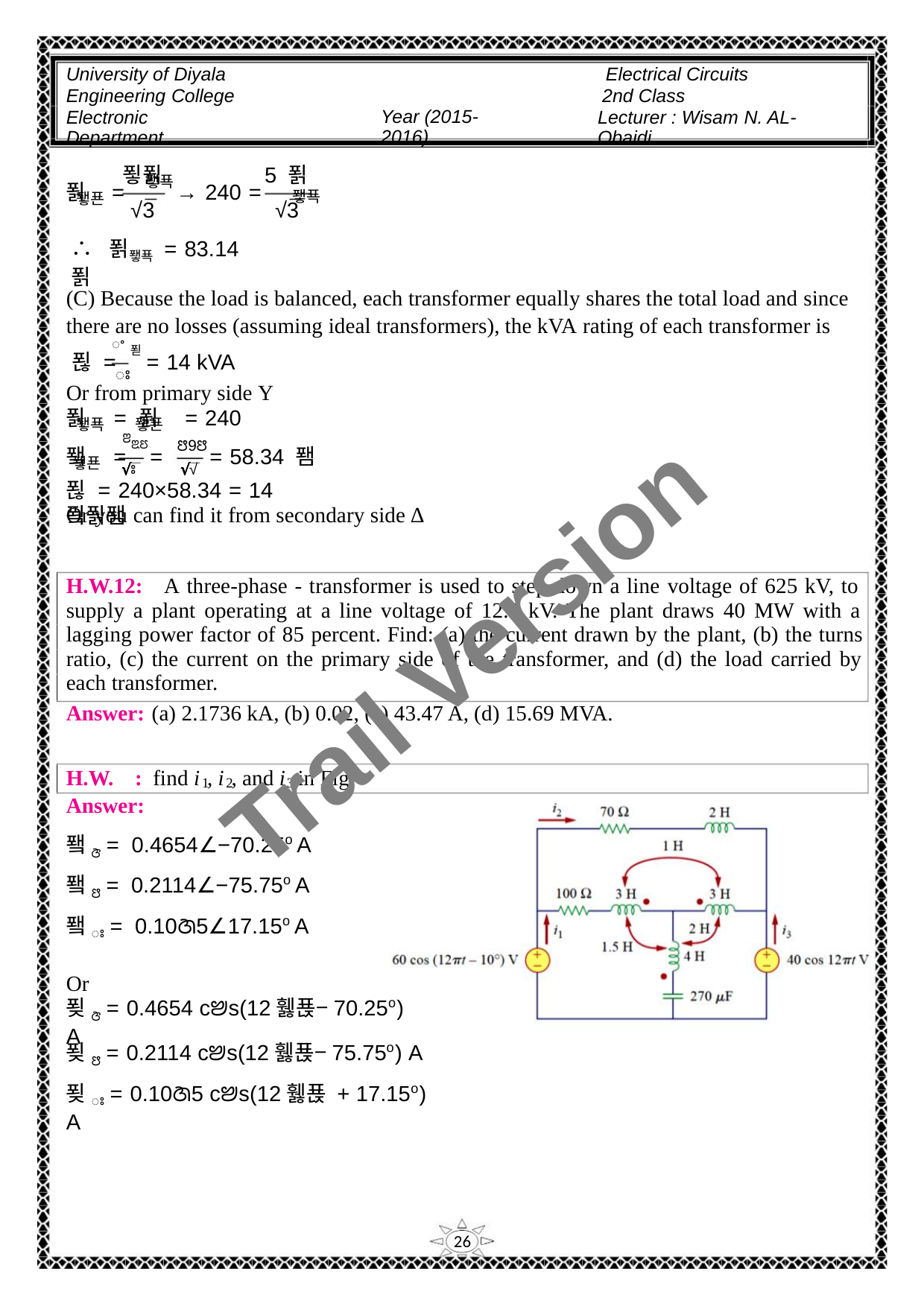

University of Diyala
Engineering College
Electronic Department
Electrical Circuits
2nd Class
Lecturer : Wisam N. AL-Obaidi
Year (2015-2016)
푛푉
5 푉
퐿푝
퐿푝
푉 =
→ 240 =
퐿푠
√3
∴ 푉퐿푝 = 83.14 푉
√3
(C) Because the load is balanced, each transformer equally shares the total load and since
there are no losses (assuming ideal transformers), the kVA rating of each transformer is
ꢀ푇
푆 = = 14 kVA
ꢁ
Or from primary side Y
푉 = 푉 = 240
퐿푝
퐿푠
ꢂꢃꢄ
ꢅ9ꢅ
퐼 =
=
= 58.34 퐴
퐿푠
√ꢁ
√ꢁ
푆 = 240×58.34 = 14 푘푉퐴
Or you can find it from secondary side ∆
H.W.12: A three-phase - transformer is used to step down a line voltage of 625 kV, to
supply a plant operating at a line voltage of 12.5 kV. The plant draws 40 MW with a
lagging power factor of 85 percent. Find: (a) the current drawn by the plant, (b) the turns
ratio, (c) the current on the primary side of the transformer, and (d) the load carried by
each transformer.
Trail Version
Trail Version
Trail Version
Trail Version
Trail Version
Trail Version
Trail Version
Trail Version
Trail Version
Trail Version
Trail Version
Trail Version
Trail Version
Answer: (a) 2.1736 kA, (b) 0.02, (c) 43.47 A, (d) 15.69 MVA.
H.W. : find i , i , and i in Fig.
1
2
3
Answer:
퐼ꢆ = 0.4654∠−70.25o A
퐼ꢅ = 0.2114∠−75.75o A
퐼ꢁ = 0.10ꢇ5∠17.15o A
Or
푖ꢆ = 0.4654 cꢈs(12휋푡−70.25o) A
푖ꢅ = 0.2114 cꢈs(12휋푡−75.75o) A
푖ꢁ = 0.10ꢇ5 cꢈs(12휋푡 + 17.15o) A
26